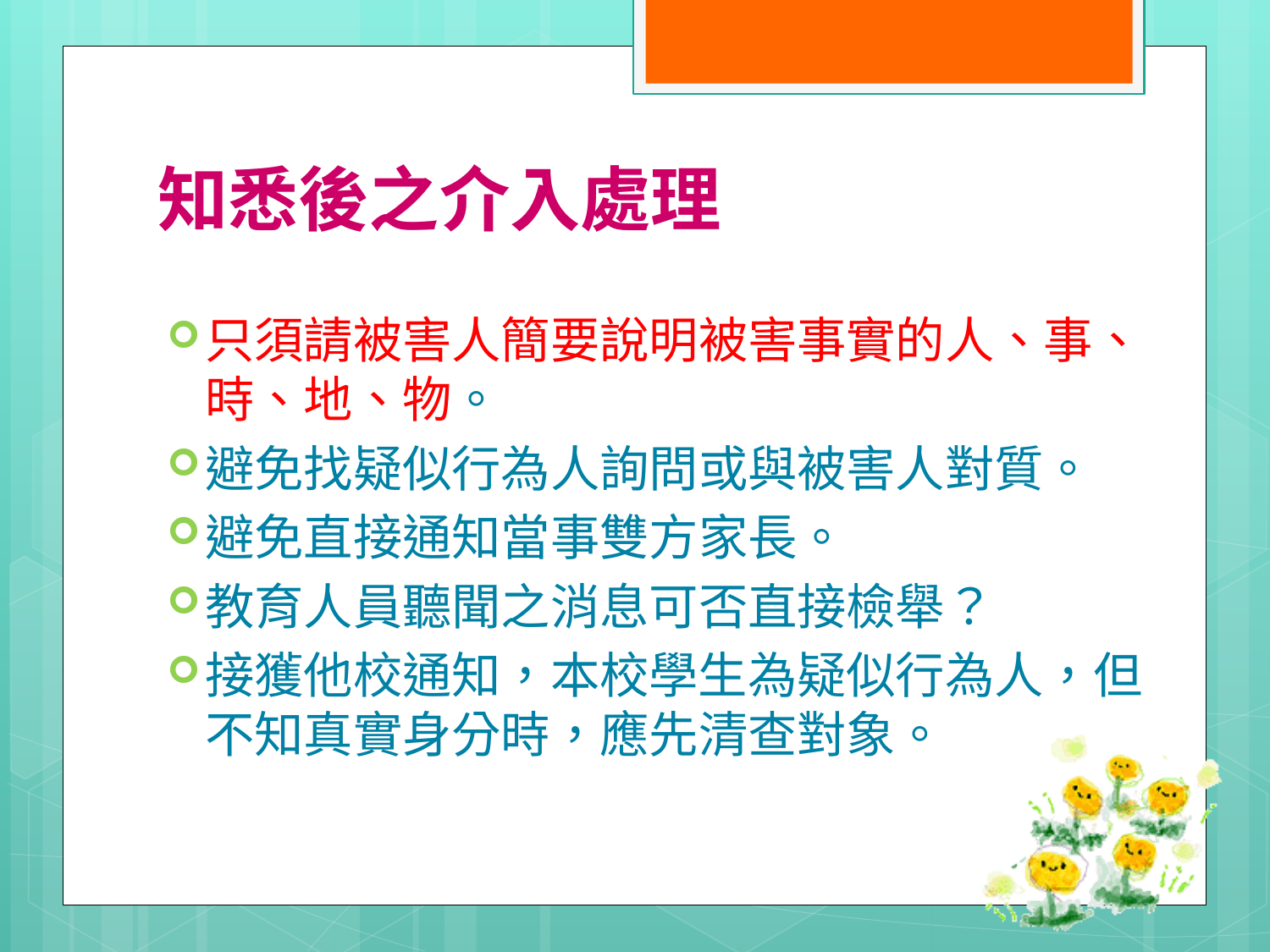

# 知悉後之介入處理
只須請被害人簡要說明被害事實的人、事、時、地、物。
避免找疑似行為人詢問或與被害人對質。
避免直接通知當事雙方家長。
教育人員聽聞之消息可否直接檢舉？
接獲他校通知，本校學生為疑似行為人，但不知真實身分時，應先清查對象。